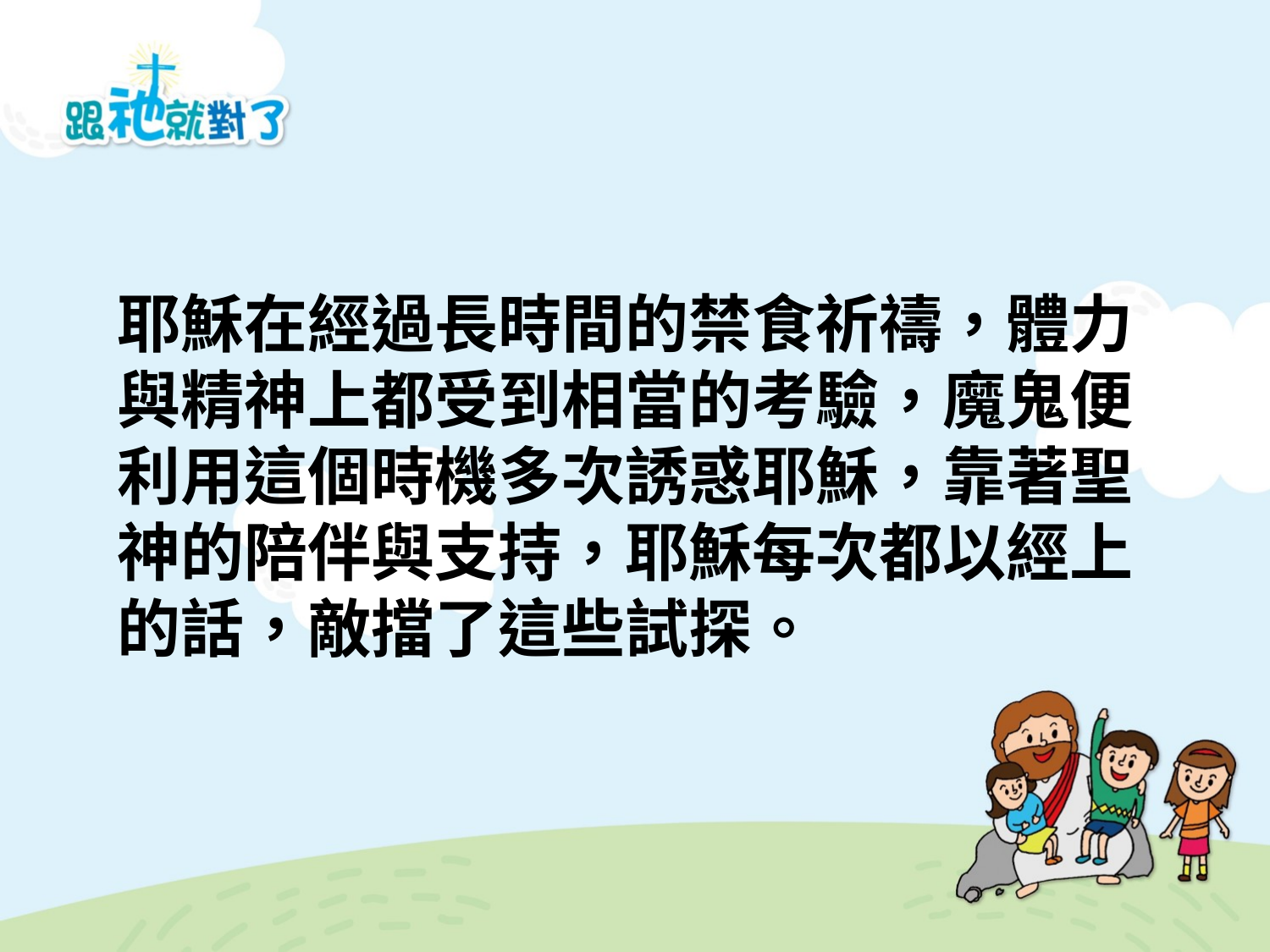

耶穌在經過長時間的禁食祈禱，體力與精神上都受到相當的考驗，魔鬼便利用這個時機多次誘惑耶穌，靠著聖神的陪伴與支持，耶穌每次都以經上的話，敵擋了這些試探。